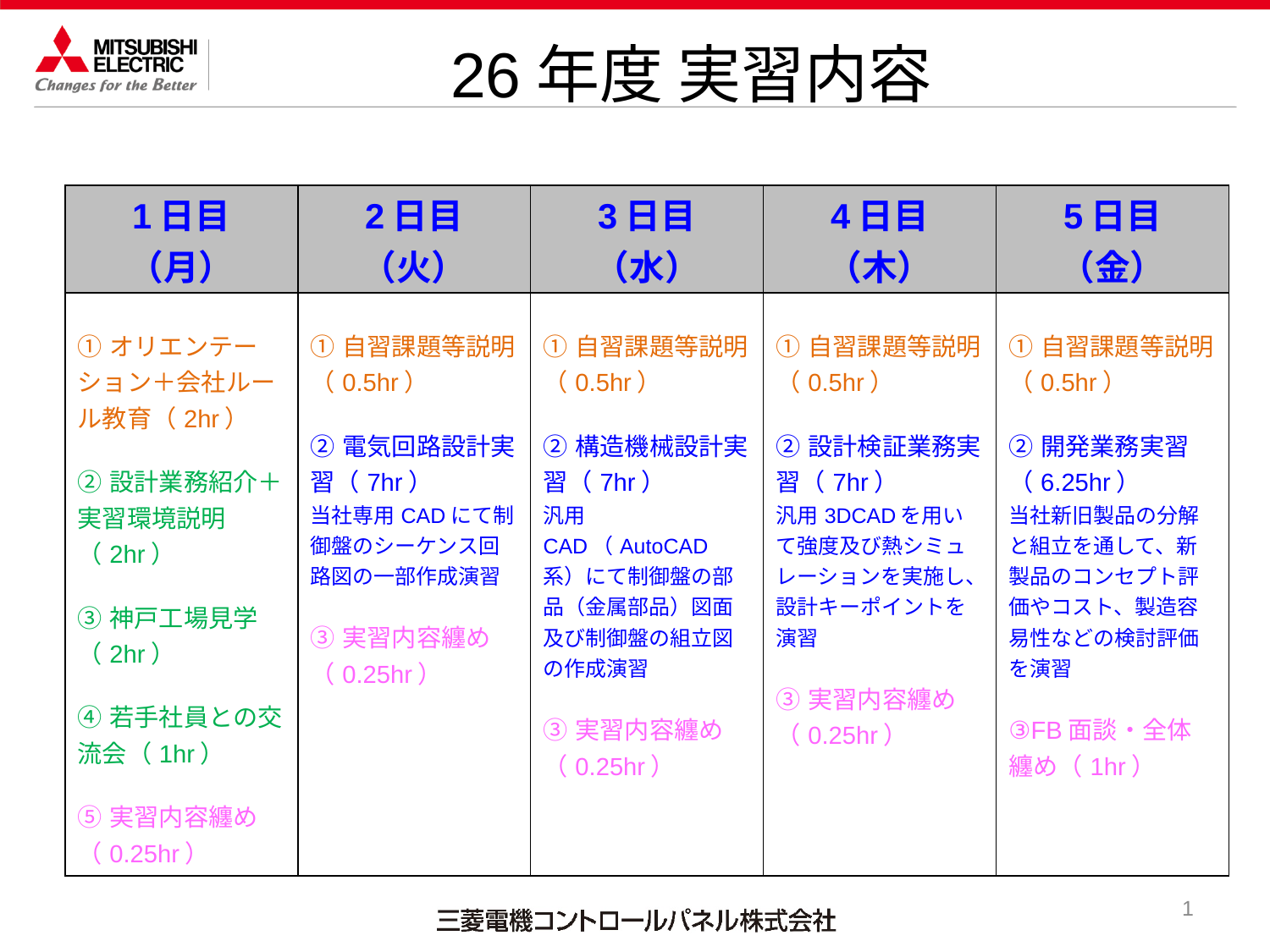

# 26年度 実習内容
| 1日目 （月） | 2日目 （火） | 3日目 （水） | 4日目 （木） | 5日目 （金） |
| --- | --- | --- | --- | --- |
| ①オリエンテーション＋会社ルール教育（2hr） ②設計業務紹介＋実習環境説明（2hr） ③神戸工場見学（2hr） ④若手社員との交流会（1hr） ⑤実習内容纏め（0.25hr） | ①自習課題等説明（0.5hr） ②電気回路設計実習（7hr） 当社専用CADにて制御盤のシーケンス回路図の一部作成演習 ③実習内容纏め（0.25hr） | ①自習課題等説明（0.5hr） ②構造機械設計実習（7hr） 汎用CAD（AutoCAD系）にて制御盤の部品（金属部品）図面及び制御盤の組立図の作成演習 ③実習内容纏め（0.25hr） | ①自習課題等説明（0.5hr） ②設計検証業務実習（7hr） 汎用3DCADを用いて強度及び熱シミュレーションを実施し、設計キーポイントを演習 ③実習内容纏め（0.25hr） | ①自習課題等説明（0.5hr） ②開発業務実習（6.25hr） 当社新旧製品の分解と組立を通して、新製品のコンセプト評価やコスト、製造容易性などの検討評価を演習 ③FB面談・全体纏め（1hr） |
1